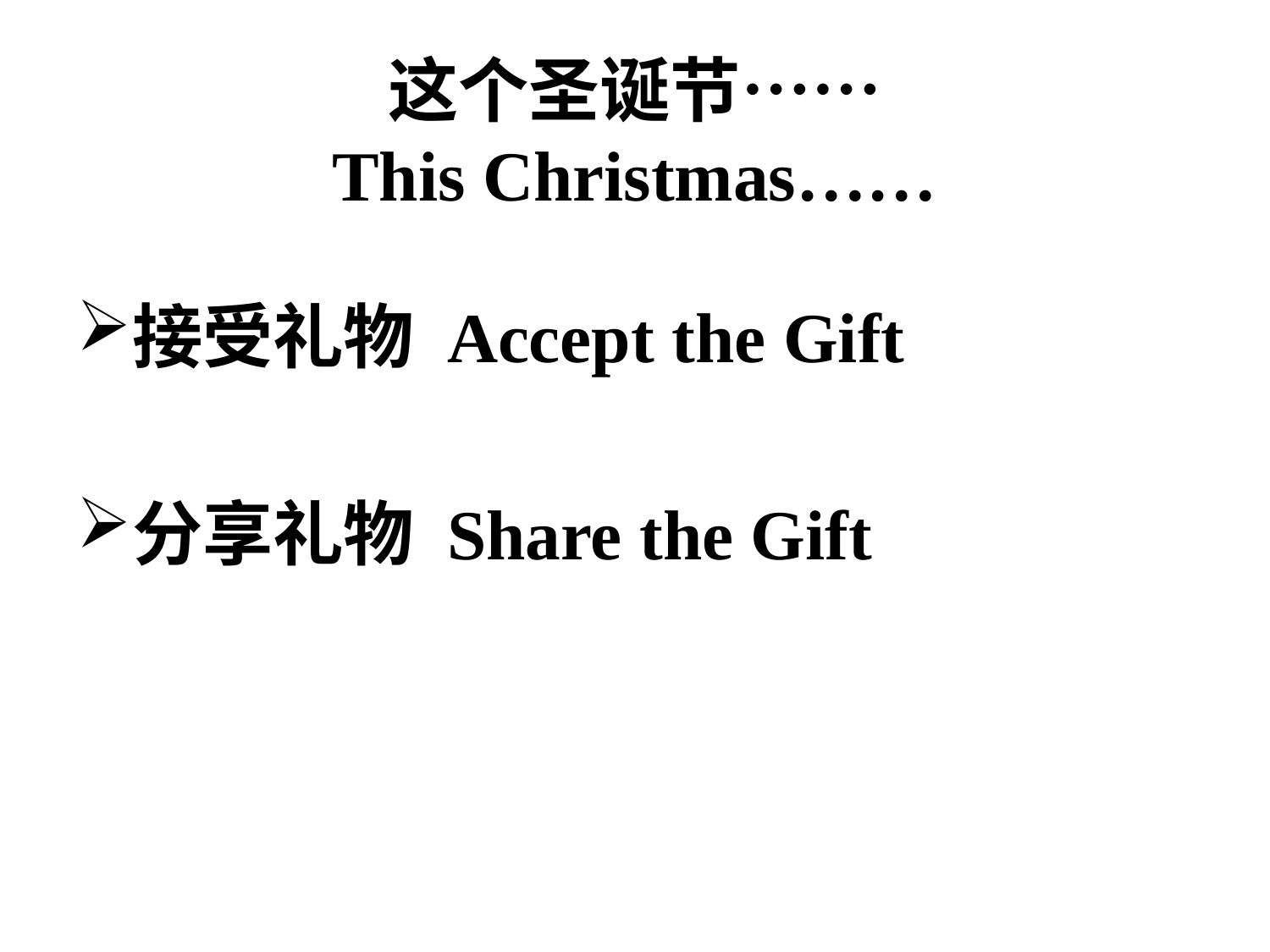

# 这个圣诞节…… This Christmas……
接受礼物 Accept the Gift

分享礼物 Share the Gift